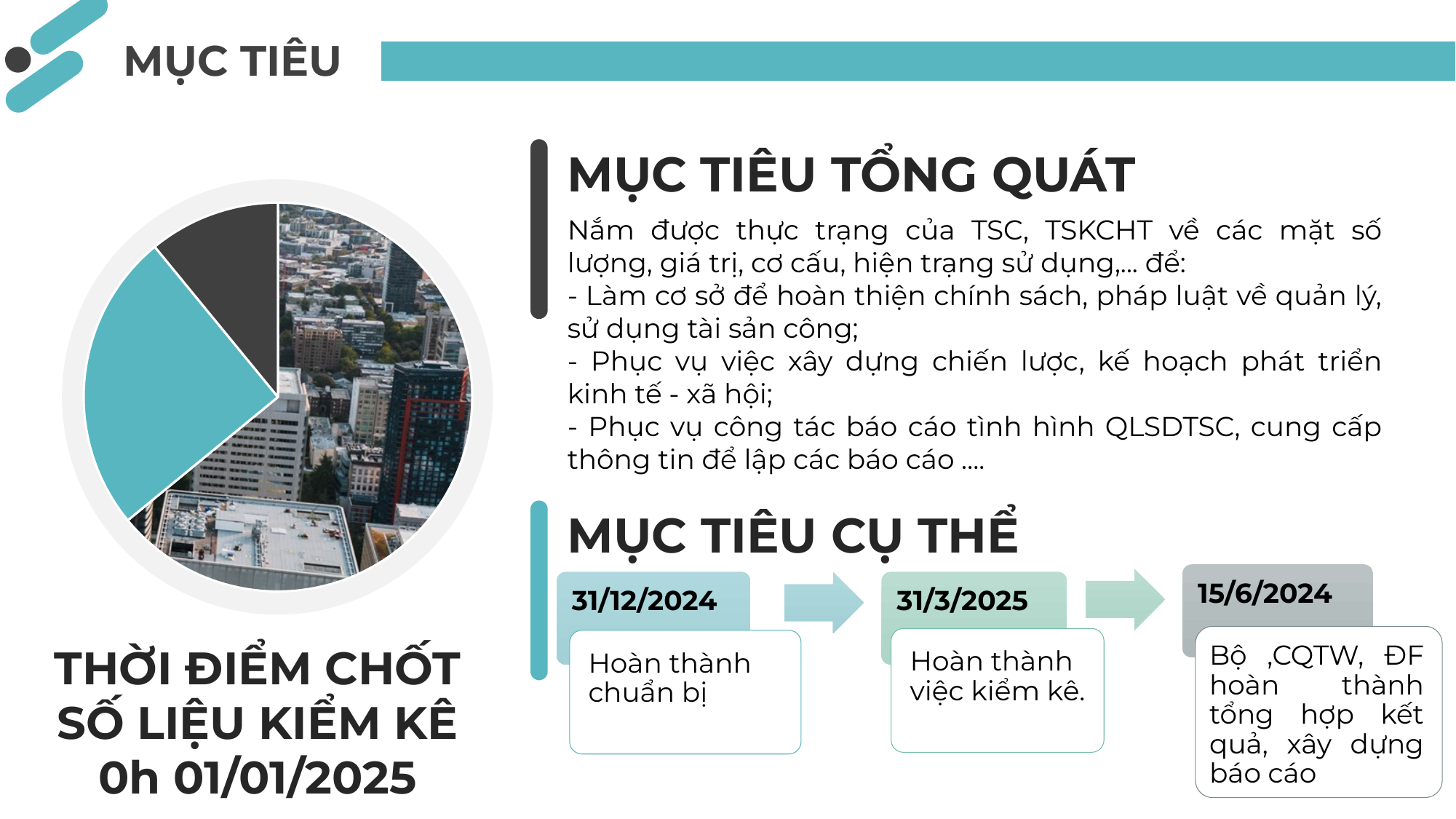

MỤC TIÊU
MỤC TIÊU TỔNG QUÁT

Nắm được thực trạng của TSC, TSKCHT về các mặt số lượng, giá trị, cơ cấu, hiện trạng sử dụng,... để:
- Làm cơ sở để hoàn thiện chính sách, pháp luật về quản lý, sử dụng tài sản công;
- Phục vụ việc xây dựng chiến lược, kế hoạch phát triển kinh tế - xã hội;
- Phục vụ công tác báo cáo tình hình QLSDTSC, cung cấp thông tin để lập các báo cáo ….

### Chart

| Category | 销售额 |
|---|---|
| 第一季度 | 8.200000000000001 |
| 第二季度 | 3.2 |
| 第三季度 | 1.4 |
MỤC TIÊU CỤ THỂ

15/6/2024

31/12/2024

31/3/2025

Bộ ,CQTW, ĐF hoàn thành tổng hợp kết quả, xây dựng báo cáo

Hoàn thành việc kiểm kê.

Hoàn thành chuẩn bị
THỜI ĐIỂM CHỐT SỐ LIỆU KIỂM KÊ
0h 01/01/2025